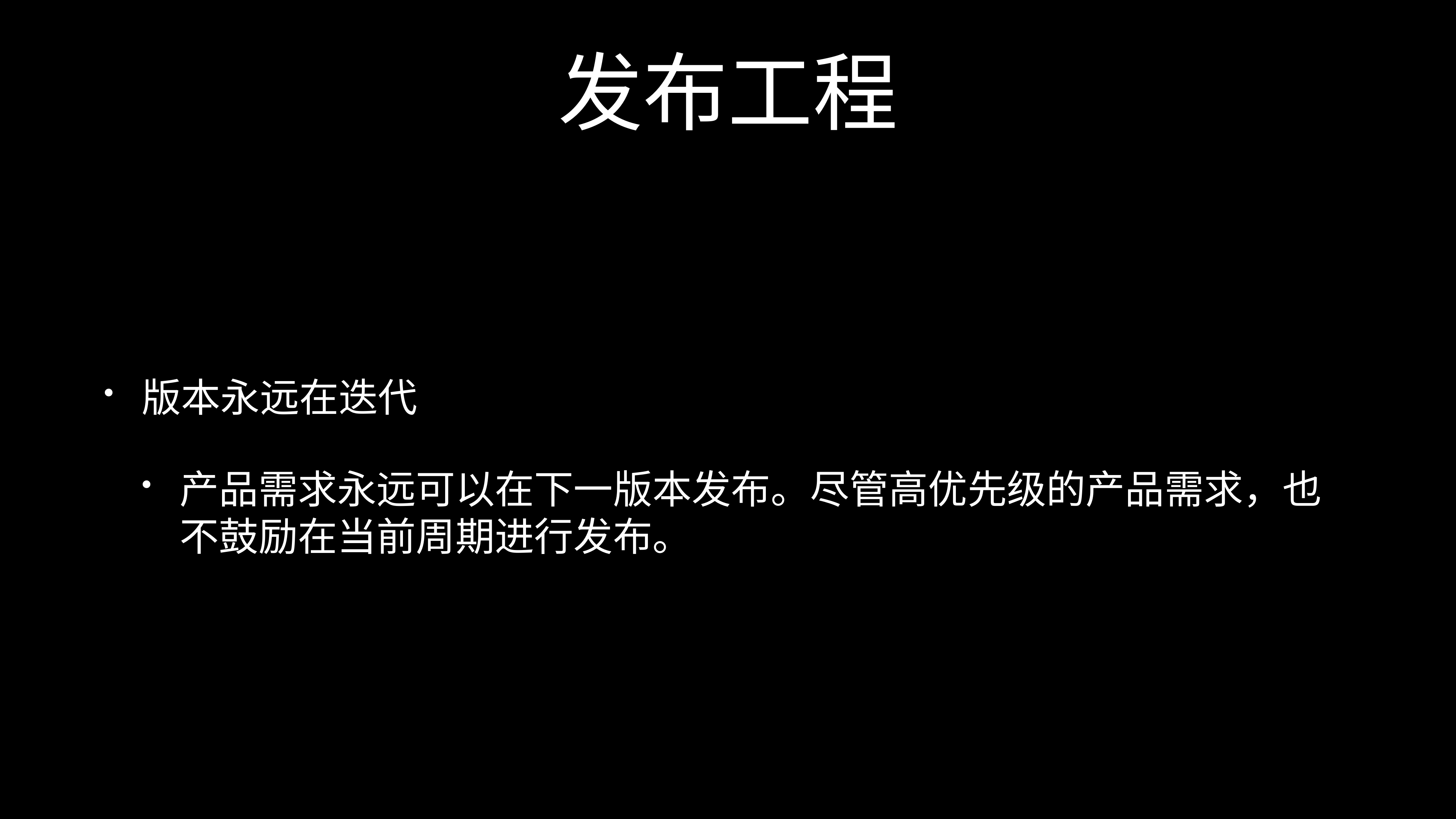

# 发布工程
版本永远在迭代
产品需求永远可以在下一版本发布。尽管高优先级的产品需求，也不鼓励在当前周期进行发布。